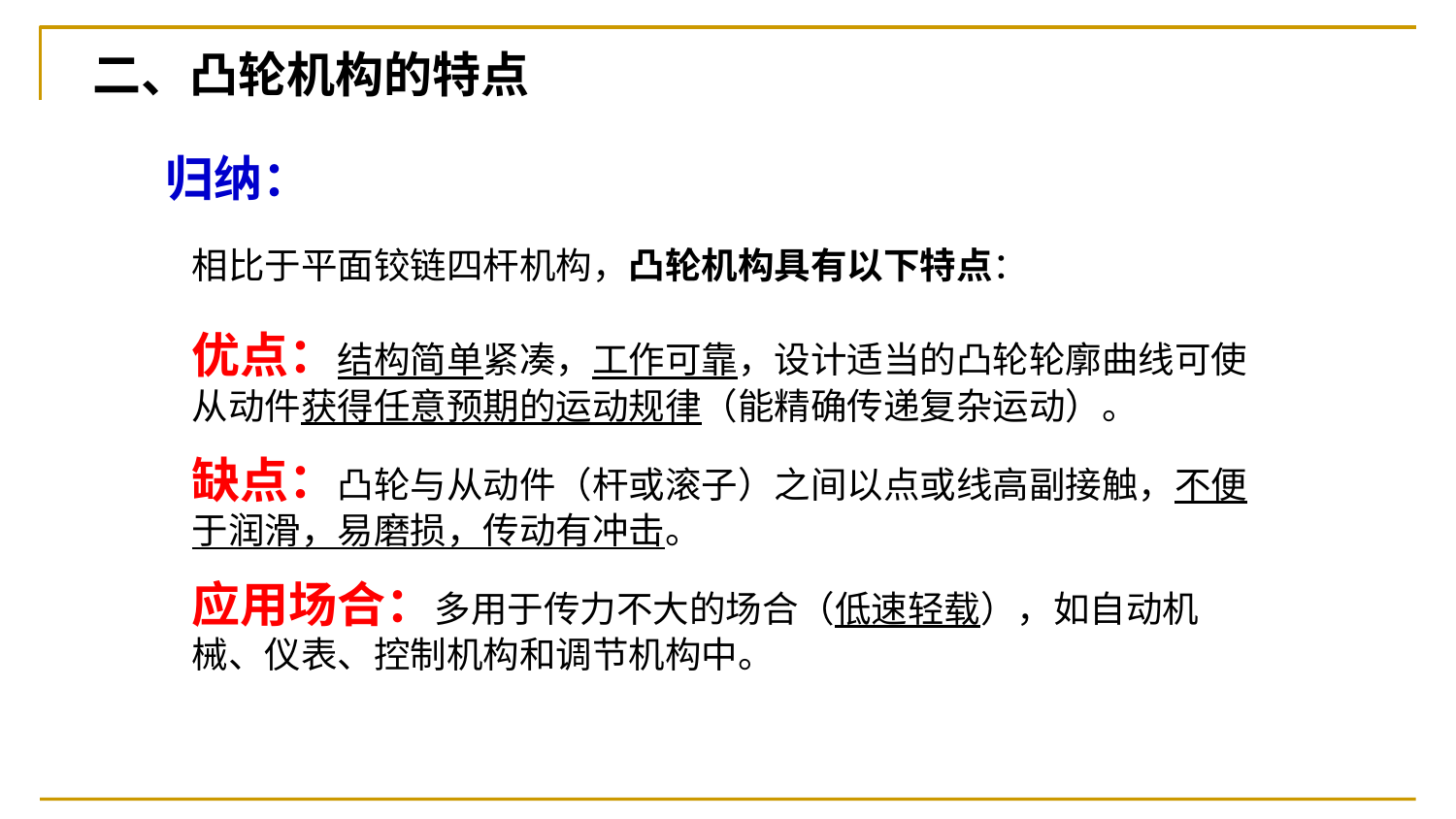

二、凸轮机构的特点
归纳：
相比于平面铰链四杆机构，凸轮机构具有以下特点：

优点：结构简单紧凑，工作可靠，设计适当的凸轮轮廓曲线可使从动件获得任意预期的运动规律（能精确传递复杂运动）。

缺点：凸轮与从动件（杆或滚子）之间以点或线高副接触，不便于润滑，易磨损，传动有冲击。
应用场合：多用于传力不大的场合（低速轻载），如自动机械、仪表、控制机构和调节机构中。